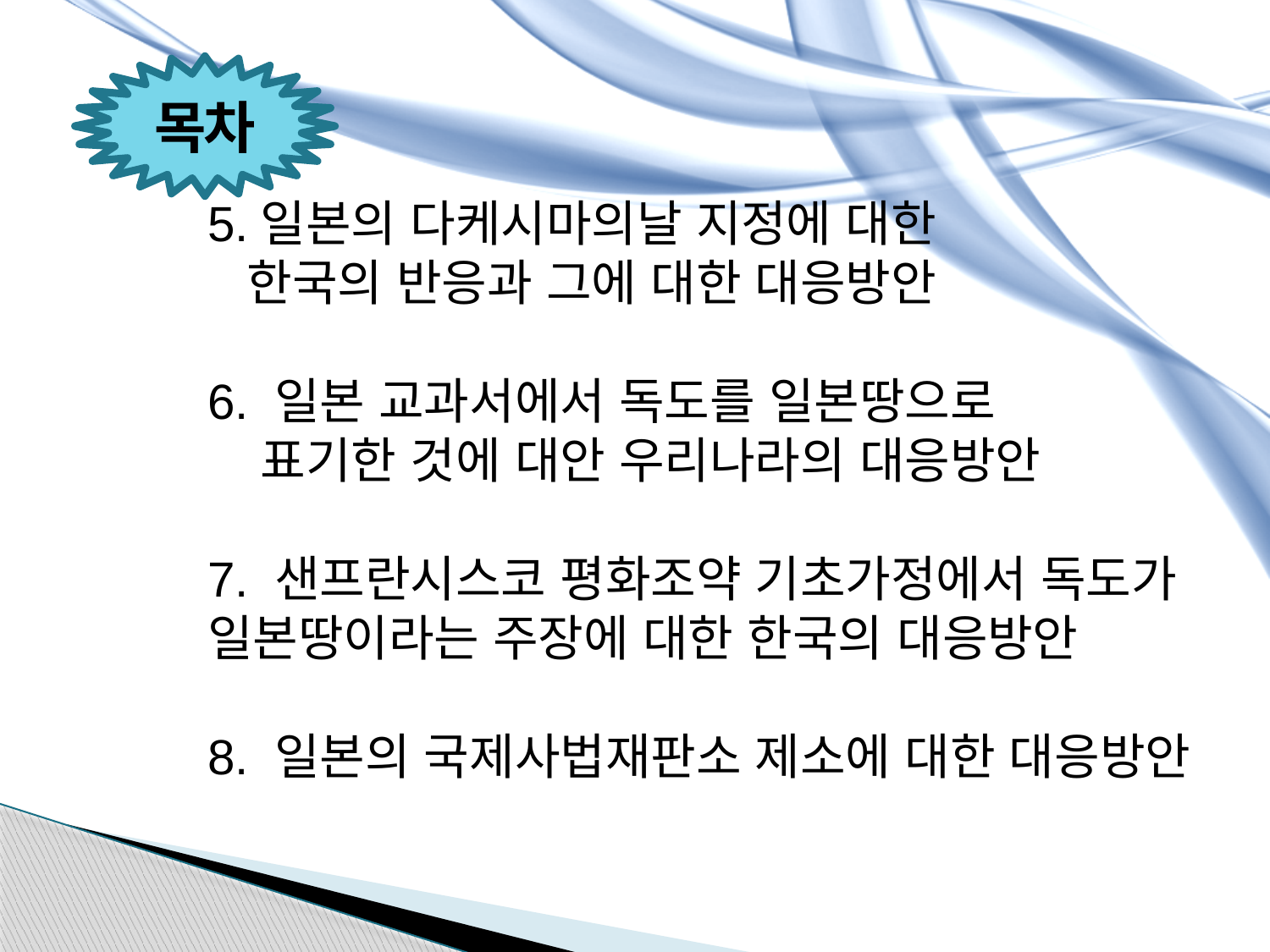

목차
5.일본의 다케시마의날 지정에 대한
  한국의 반응과 그에 대한 대응방안

6. 일본 교과서에서 독도를 일본땅으로
   표기한 것에 대안 우리나라의 대응방안

7. 샌프란시스코 평화조약 기초가정에서 독도가 일본땅이라는 주장에 대한 한국의 대응방안

8. 일본의 국제사법재판소 제소에 대한 대응방안